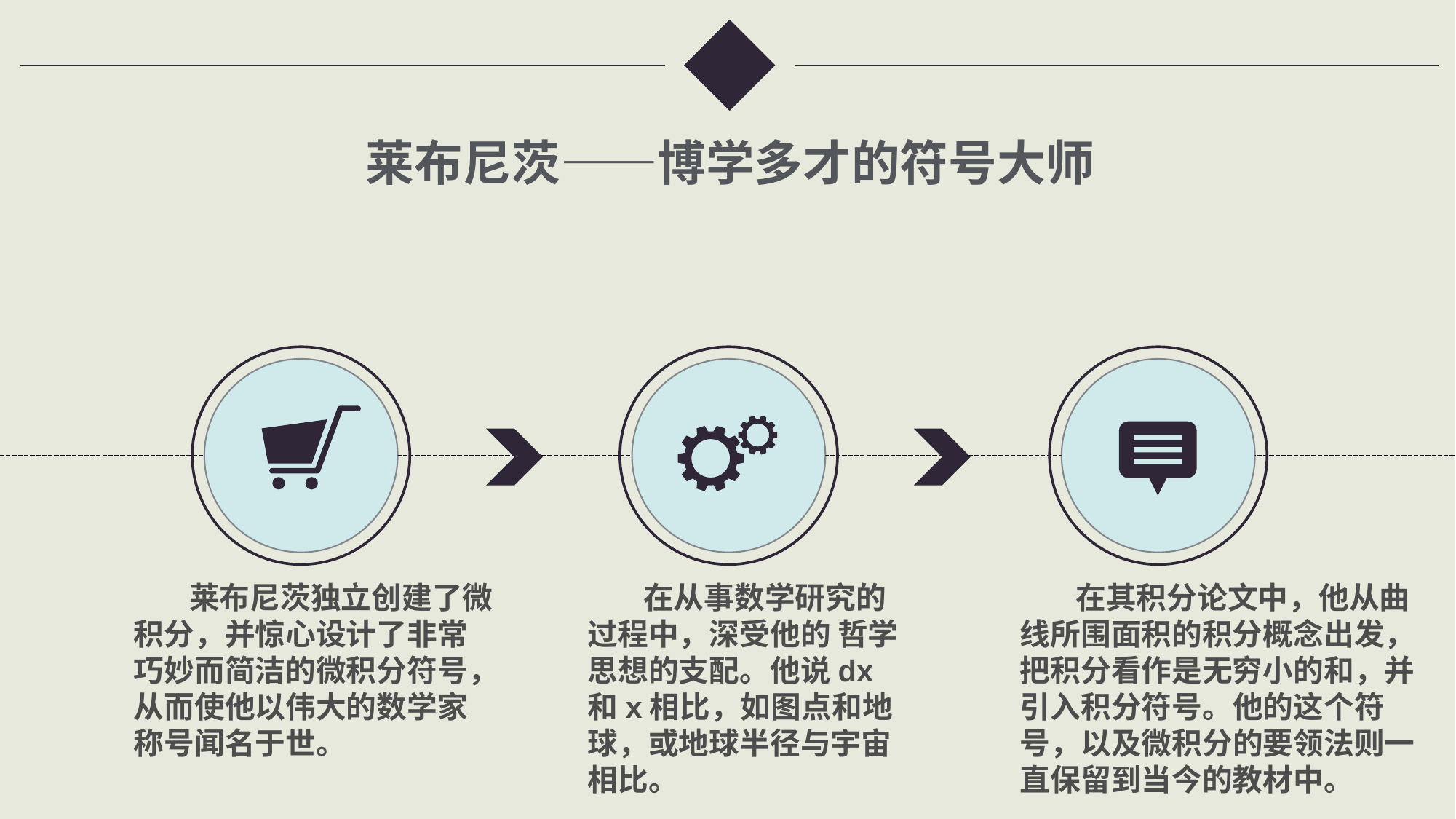

莱布尼茨——博学多才的符号大师

       莱布尼茨独立创建了微积分，并惊心设计了非常巧妙而简洁的微积分符号，从而使他以伟大的数学家称号闻名于世。
       在从事数学研究的过程中，深受他的 哲学思想的支配。他说dx和x相比，如图点和地球，或地球半径与宇宙相比。
       在其积分论文中，他从曲线所围面积的积分概念出发，把积分看作是无穷小的和，并引入积分符号。他的这个符号，以及微积分的要领法则一直保留到当今的教材中。